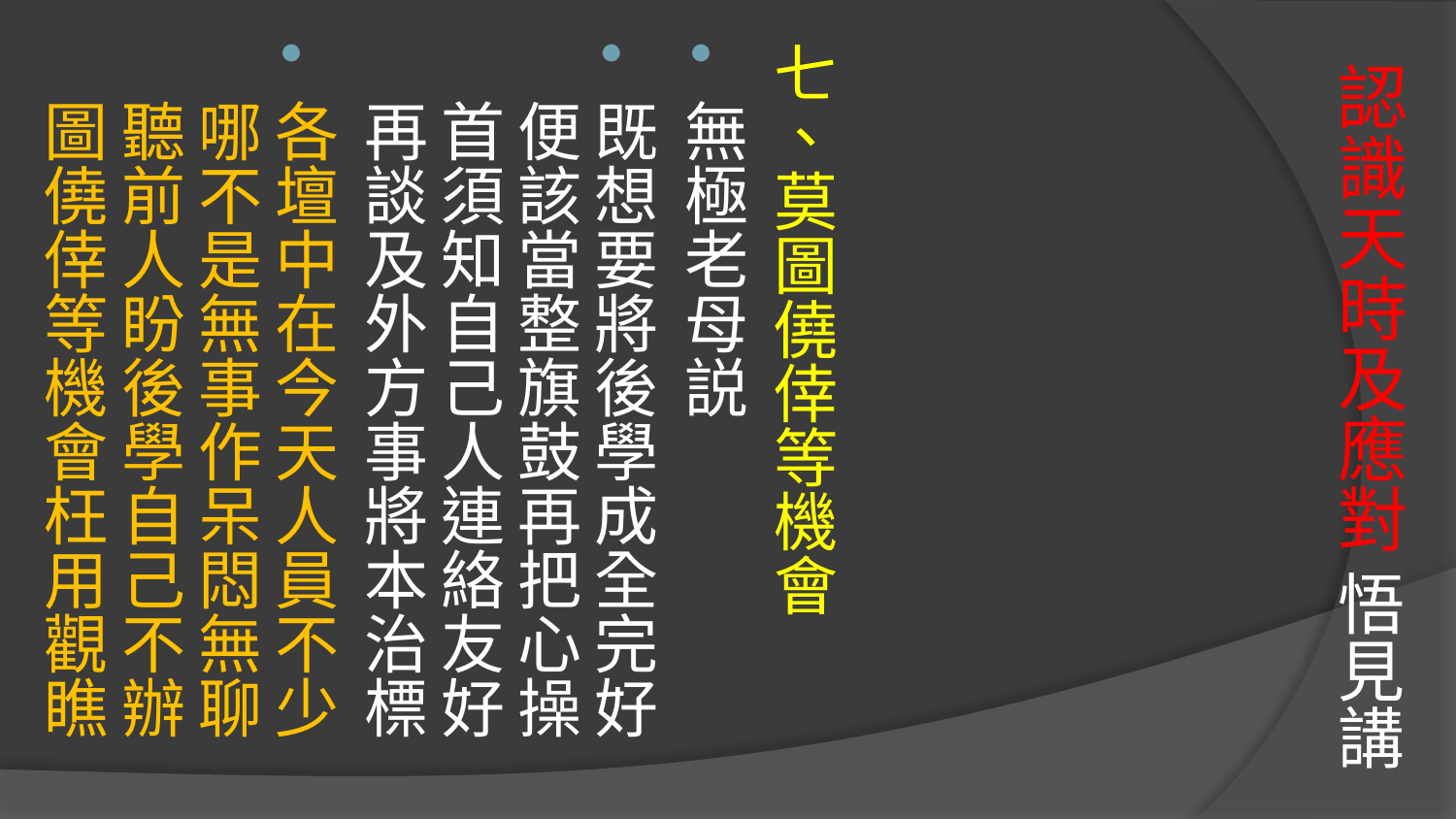

七、莫圖僥倖等機會
無極老母説
既想要將後學成全完好
便該當整旗鼓再把心操
首須知自己人連絡友好
再談及外方事將本治標
各壇中在今天人員不少
哪不是無事作呆悶無聊
聽前人盼後學自己不辦
圖僥倖等機會枉用觀瞧
# 認識天時及應對 悟見講